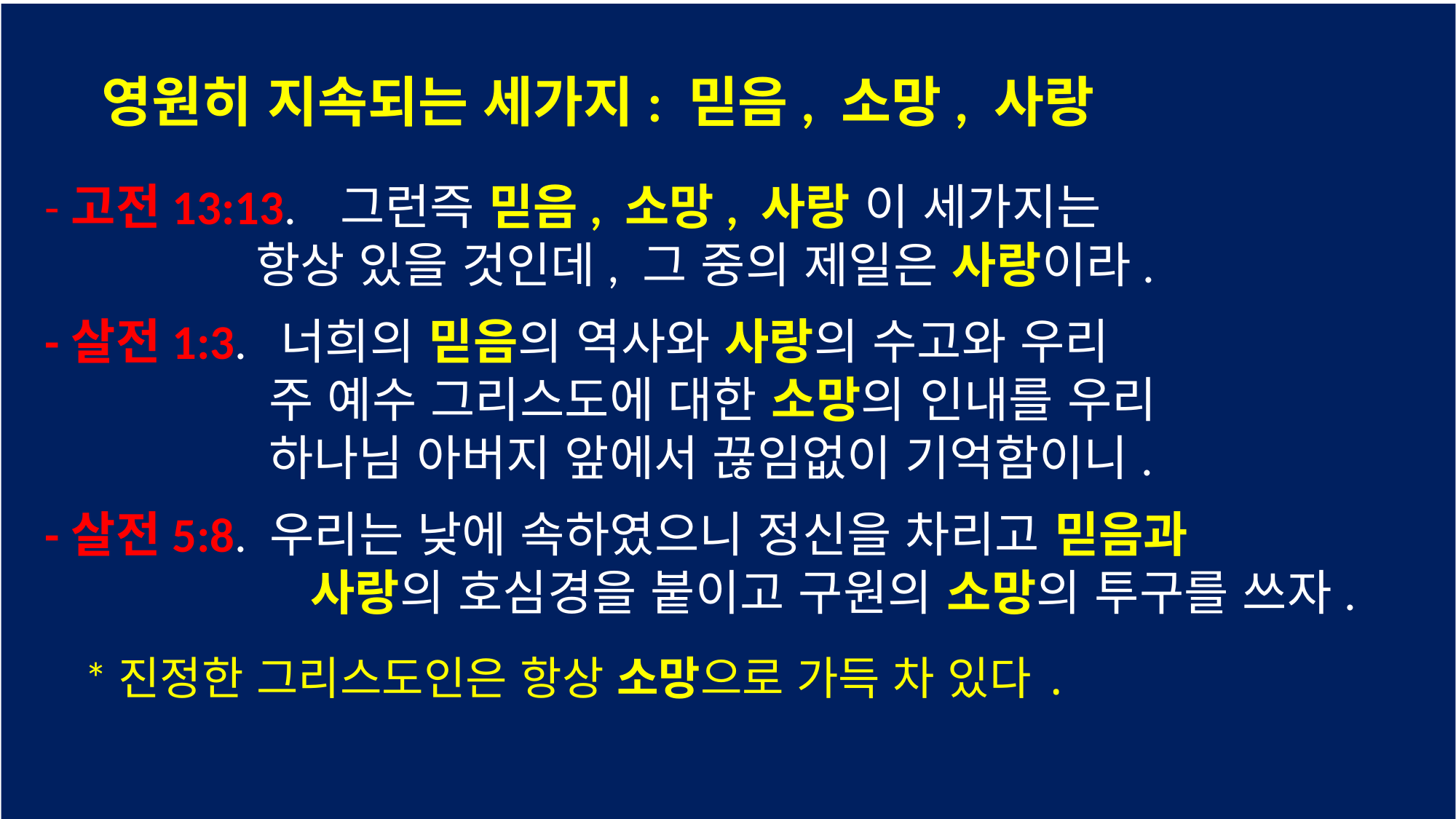

영원히 지속되는 세가지: 믿음, 소망, 사랑

   -고전13:13.   그런즉 믿음, 소망, 사랑 이 세가지는
                 항상 있을 것인데, 그 중의 제일은 사랑이라.

   -살전1:3.  너희의 믿음의 역사와 사랑의 수고와 우리
                  주 예수 그리스도에 대한 소망의 인내를 우리
                  하나님 아버지 앞에서 끊임없이 기억함이니.

   -살전5:8. 우리는 낮에 속하였으니 정신을 차리고 믿음과
                     사랑의 호심경을 붙이고 구원의 소망의 투구를 쓰자.

       *진정한 그리스도인은 항상 소망으로 가득 차 있다.